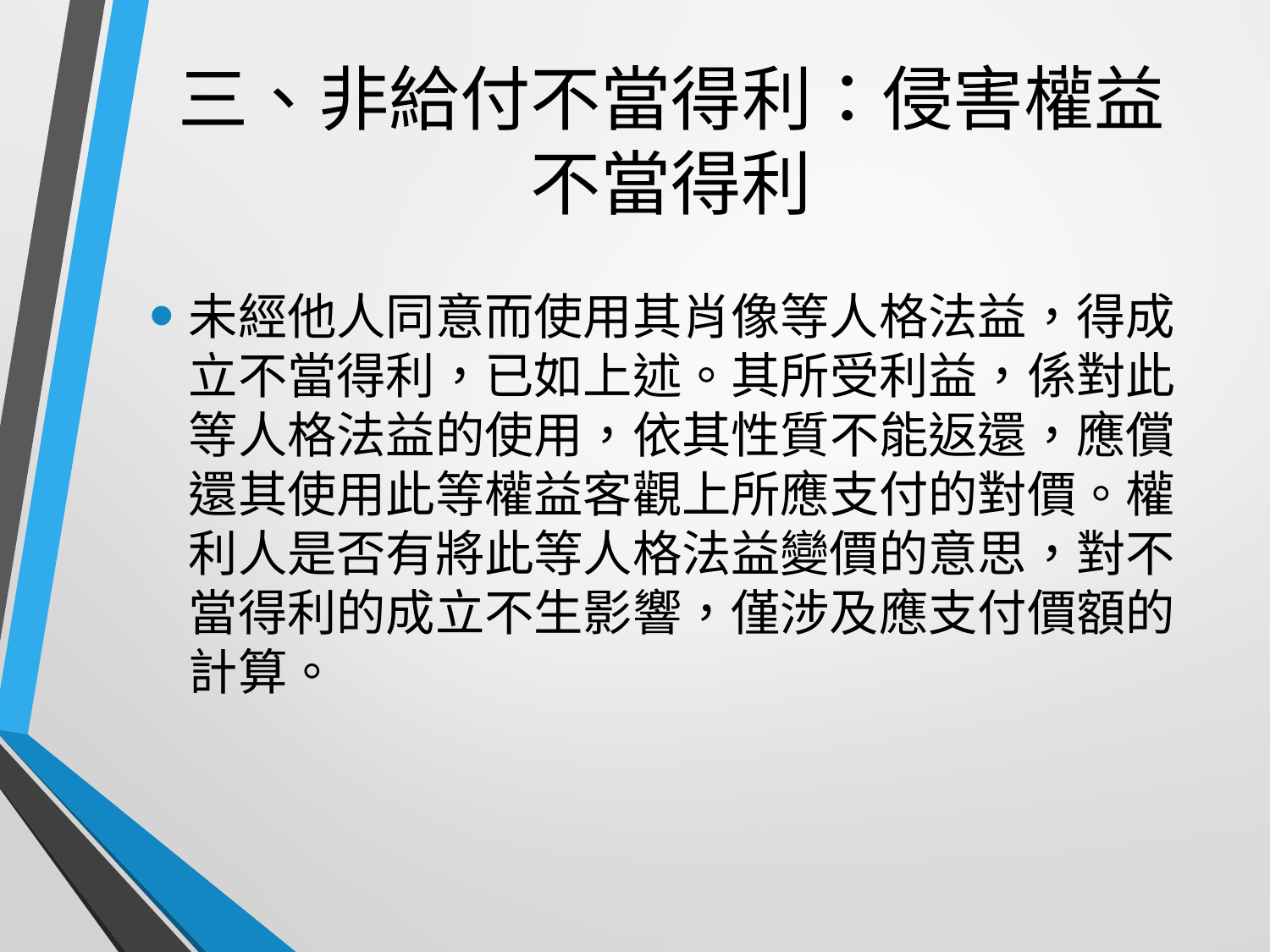

# 三、非給付不當得利：侵害權益不當得利
未經他人同意而使用其肖像等人格法益，得成立不當得利，已如上述。其所受利益，係對此等人格法益的使用，依其性質不能返還，應償還其使用此等權益客觀上所應支付的對價。權利人是否有將此等人格法益變價的意思，對不當得利的成立不生影響，僅涉及應支付價額的計算。